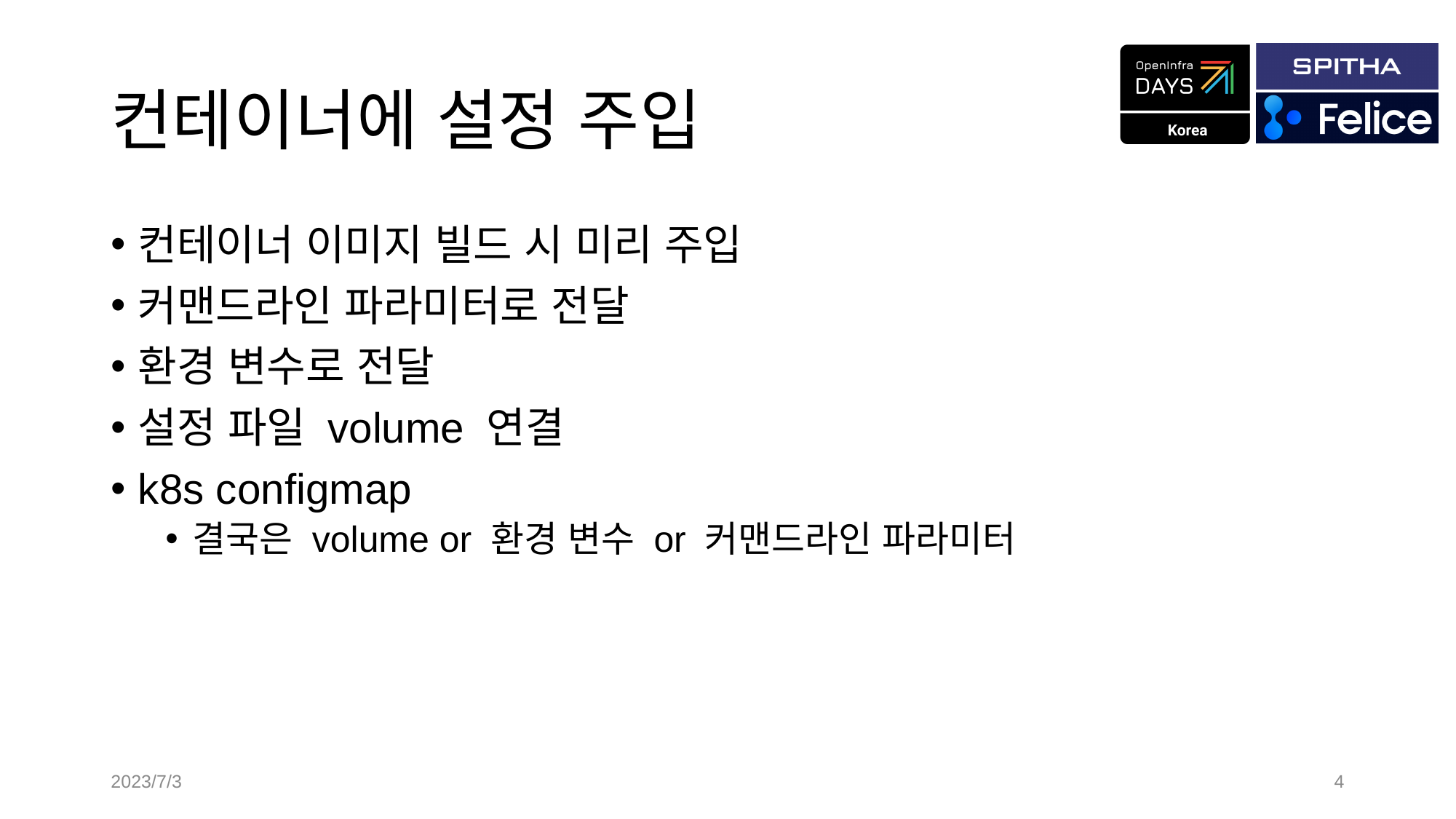

# 컨테이너에 설정 주입
컨테이너 이미지 빌드 시 미리 주입
커맨드라인 파라미터로 전달
환경 변수로 전달
설정 파일 volume 연결
k8s configmap
결국은 volume or 환경 변수 or 커맨드라인 파라미터
2023/7/3
4